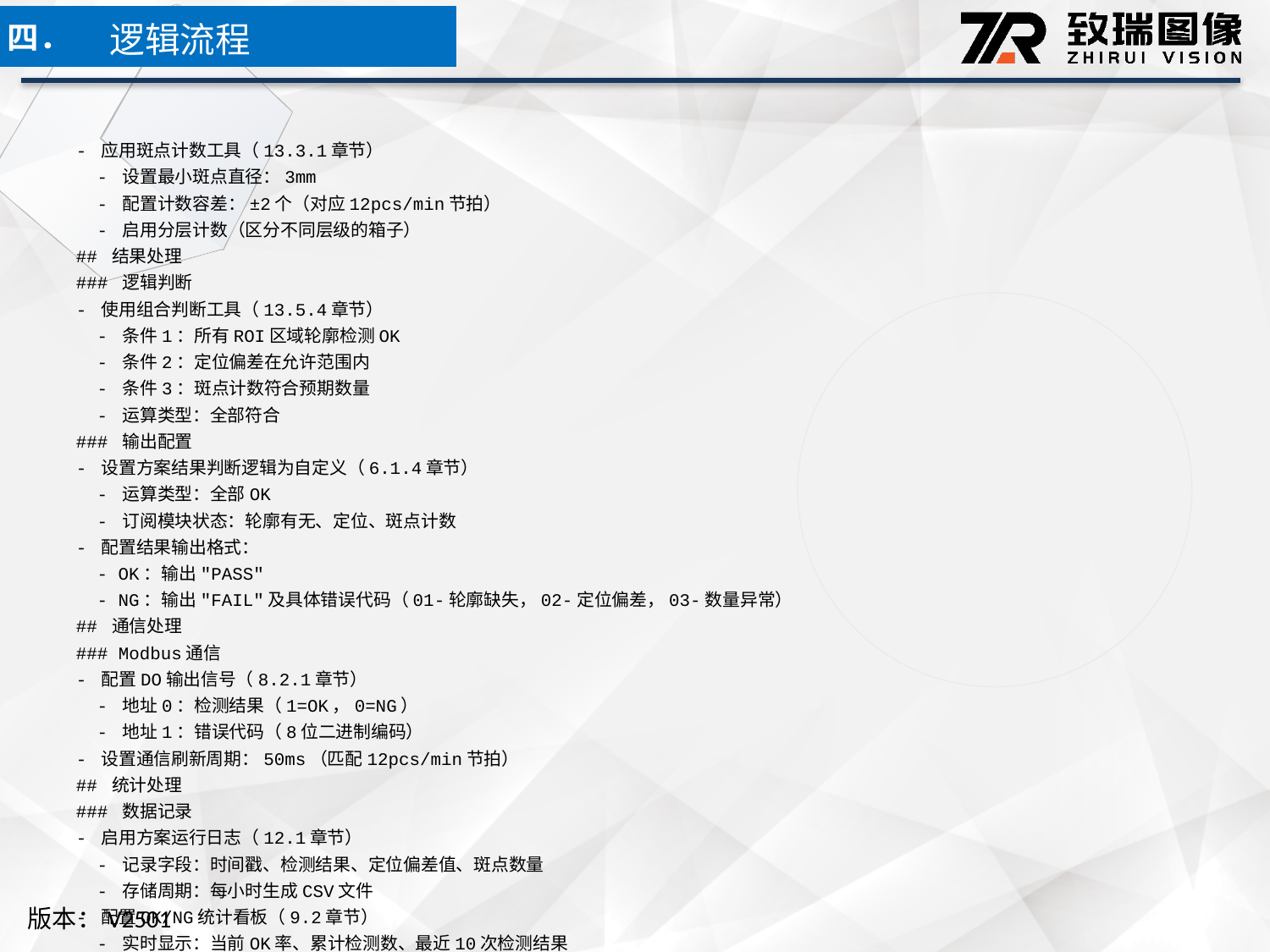

逻辑流程
四．

- 应用斑点计数工具（13.3.1章节）
  - 设置最小斑点直径：3mm
  - 配置计数容差：±2个（对应12pcs/min节拍）
  - 启用分层计数（区分不同层级的箱子）
## 结果处理
### 逻辑判断
- 使用组合判断工具（13.5.4章节）
  - 条件1：所有ROI区域轮廓检测OK
  - 条件2：定位偏差在允许范围内
  - 条件3：斑点计数符合预期数量
  - 运算类型：全部符合
### 输出配置
- 设置方案结果判断逻辑为自定义（6.1.4章节）
  - 运算类型：全部OK
  - 订阅模块状态：轮廓有无、定位、斑点计数
- 配置结果输出格式：
  - OK：输出"PASS"
  - NG：输出"FAIL"及具体错误代码（01-轮廓缺失，02-定位偏差，03-数量异常）
## 通信处理
### Modbus通信
- 配置DO输出信号（8.2.1章节）
  - 地址0：检测结果（1=OK，0=NG）
  - 地址1：错误代码（8位二进制编码）
- 设置通信刷新周期：50ms（匹配12pcs/min节拍）
## 统计处理
### 数据记录
- 启用方案运行日志（12.1章节）
  - 记录字段：时间戳、检测结果、定位偏差值、斑点数量
  - 存储周期：每小时生成CSV文件
- 配置OK/NG统计看板（9.2章节）
  - 实时显示：当前OK率、累计检测数、最近10次检测结果
  - 历史数据：按班次统计合格率趋势图